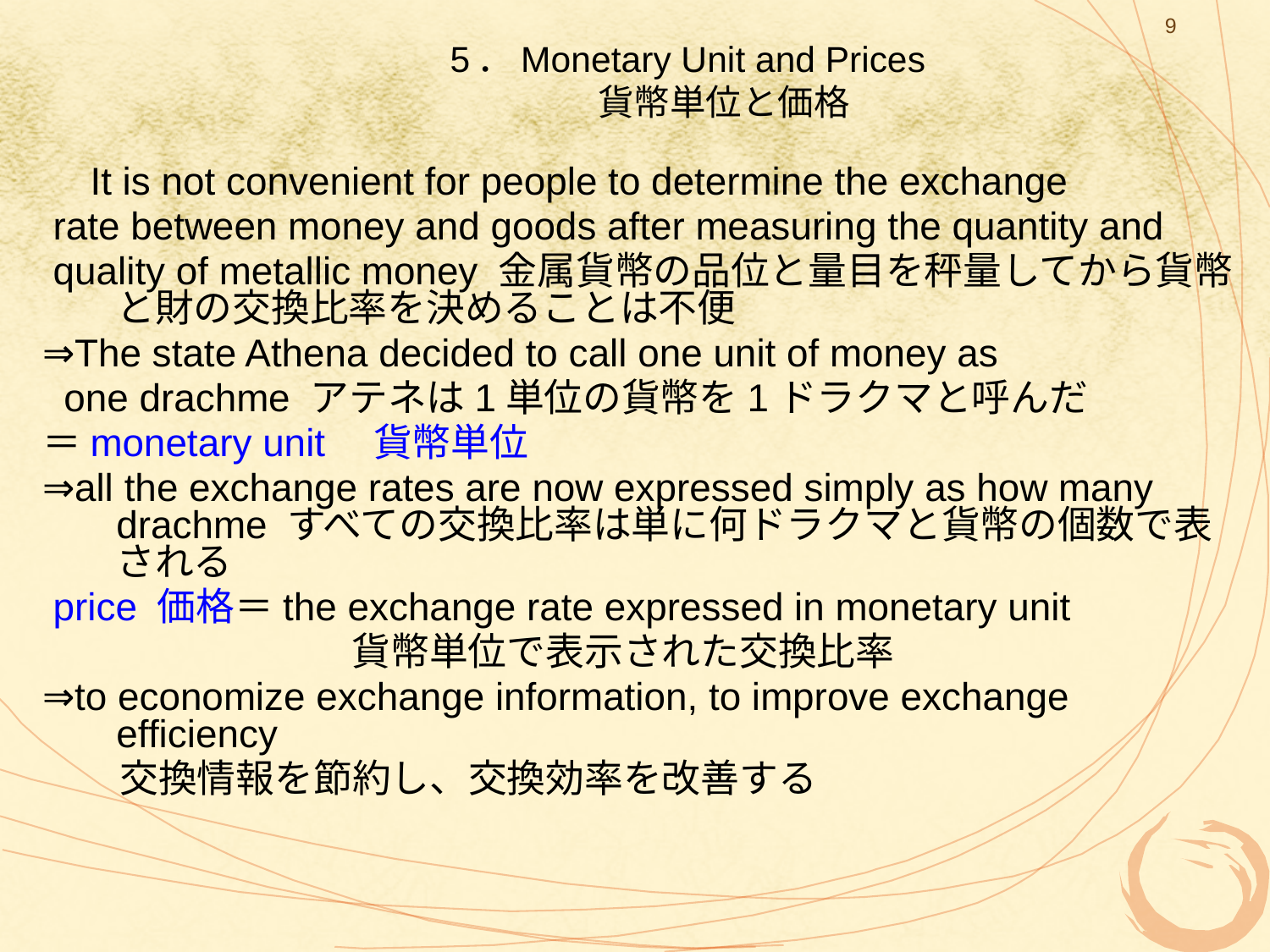

9
# 5．Monetary Unit and Prices 　　貨幣単位と価格
　It is not convenient for people to determine the exchange
 rate between money and goods after measuring the quantity and
 quality of metallic money 金属貨幣の品位と量目を秤量してから貨幣と財の交換比率を決めることは不便
⇒The state Athena decided to call one unit of money as
  one drachme アテネは1単位の貨幣を1ドラクマと呼んだ
＝monetary unit　貨幣単位
⇒all the exchange rates are now expressed simply as how many drachme すべての交換比率は単に何ドラクマと貨幣の個数で表される
 price 価格＝the exchange rate expressed in monetary unit
　　　　　　　　貨幣単位で表示された交換比率
⇒to economize exchange information, to improve exchange efficiency
　　交換情報を節約し、交換効率を改善する